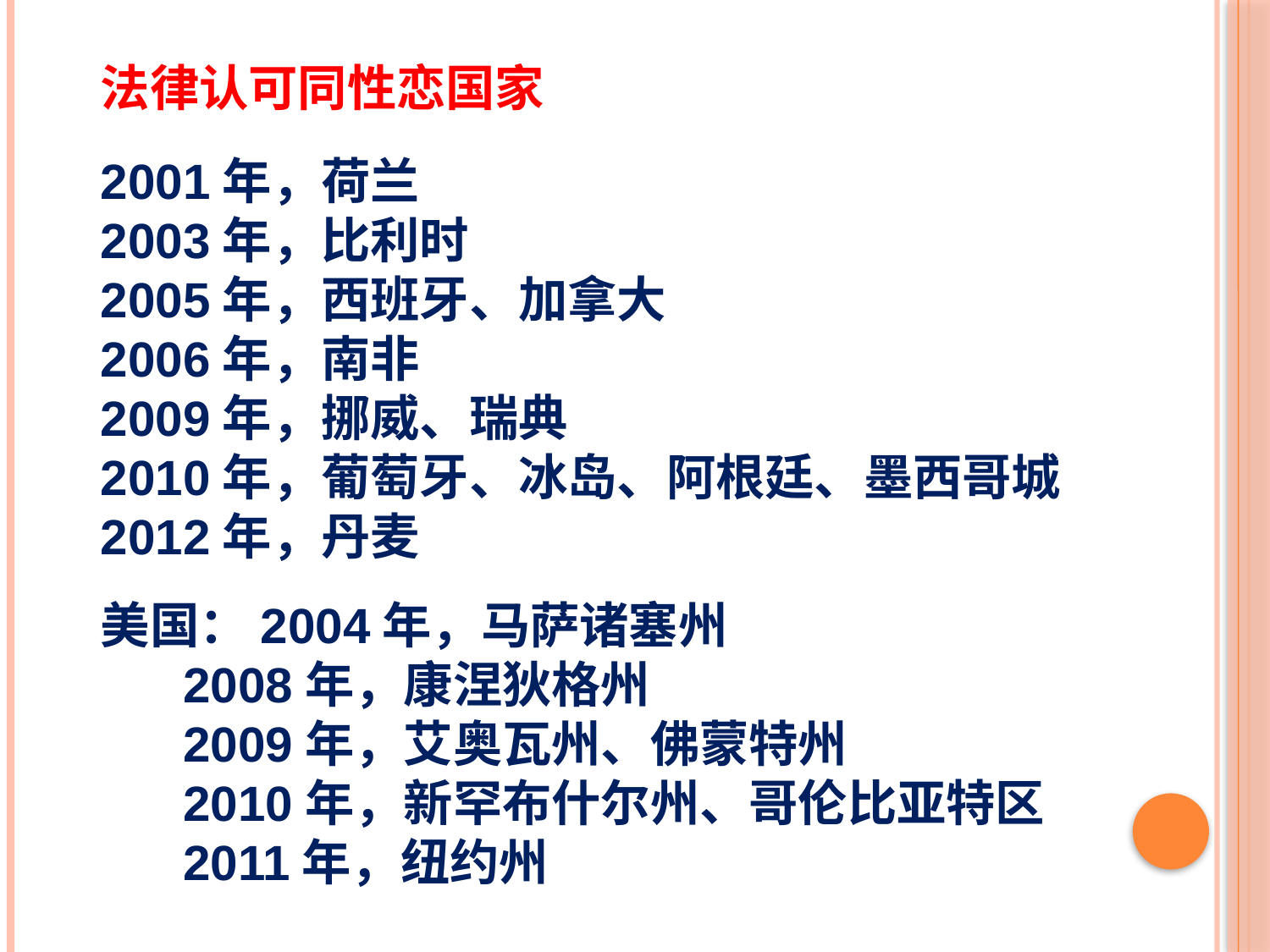

法律认可同性恋国家

2001年，荷兰
2003年，比利时
2005年，西班牙、加拿大
2006年，南非
2009年，挪威、瑞典
2010年，葡萄牙、冰岛、阿根廷、墨西哥城
2012年，丹麦

美国：2004年，马萨诸塞州
      2008年，康涅狄格州
      2009年，艾奥瓦州、佛蒙特州
      2010年，新罕布什尔州、哥伦比亚特区
      2011年，纽约州